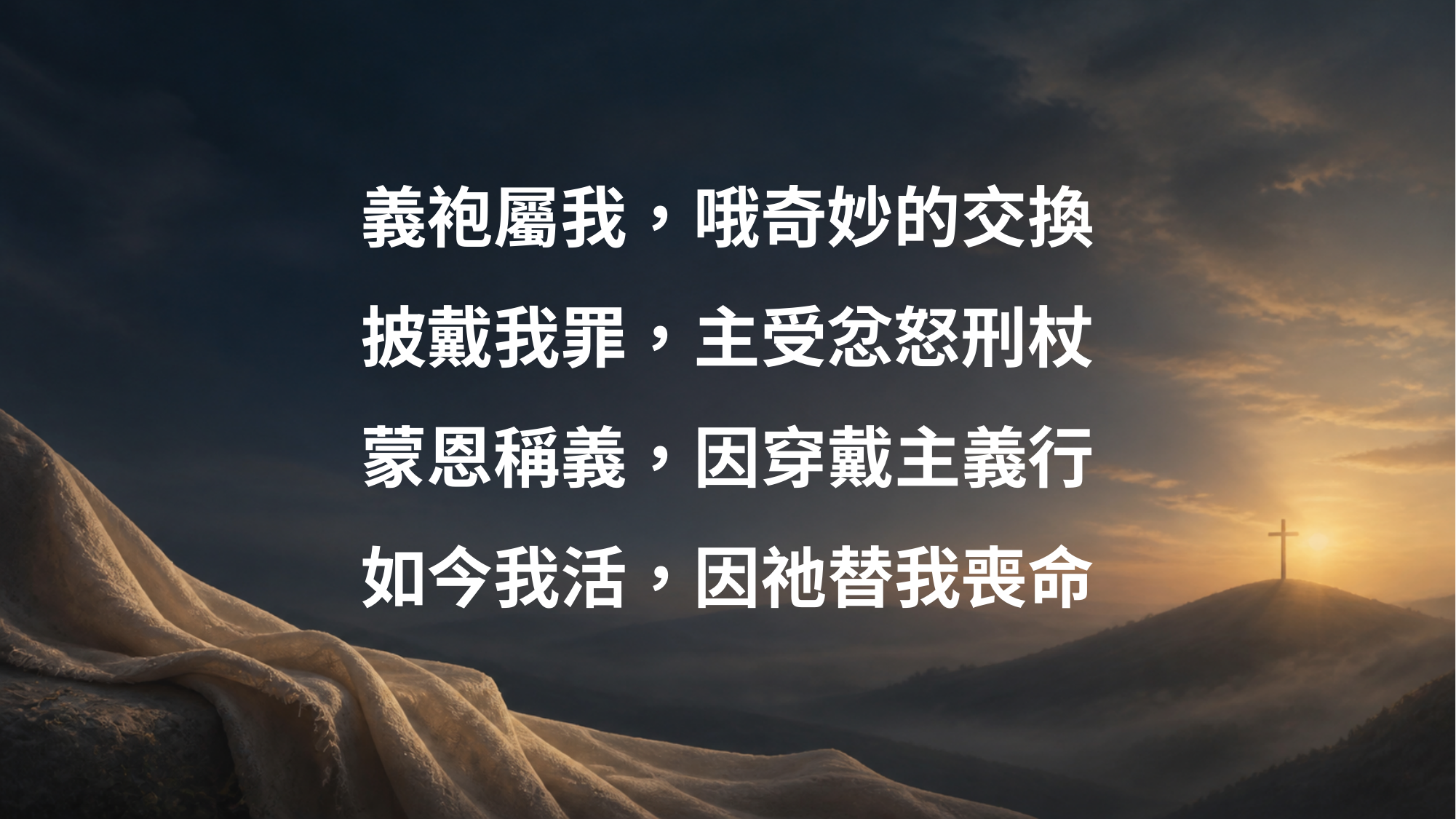

義袍屬我，哦奇妙的交換
披戴我罪，主受忿怒刑杖
蒙恩稱義，因穿戴主義行
如今我活，因祂替我喪命